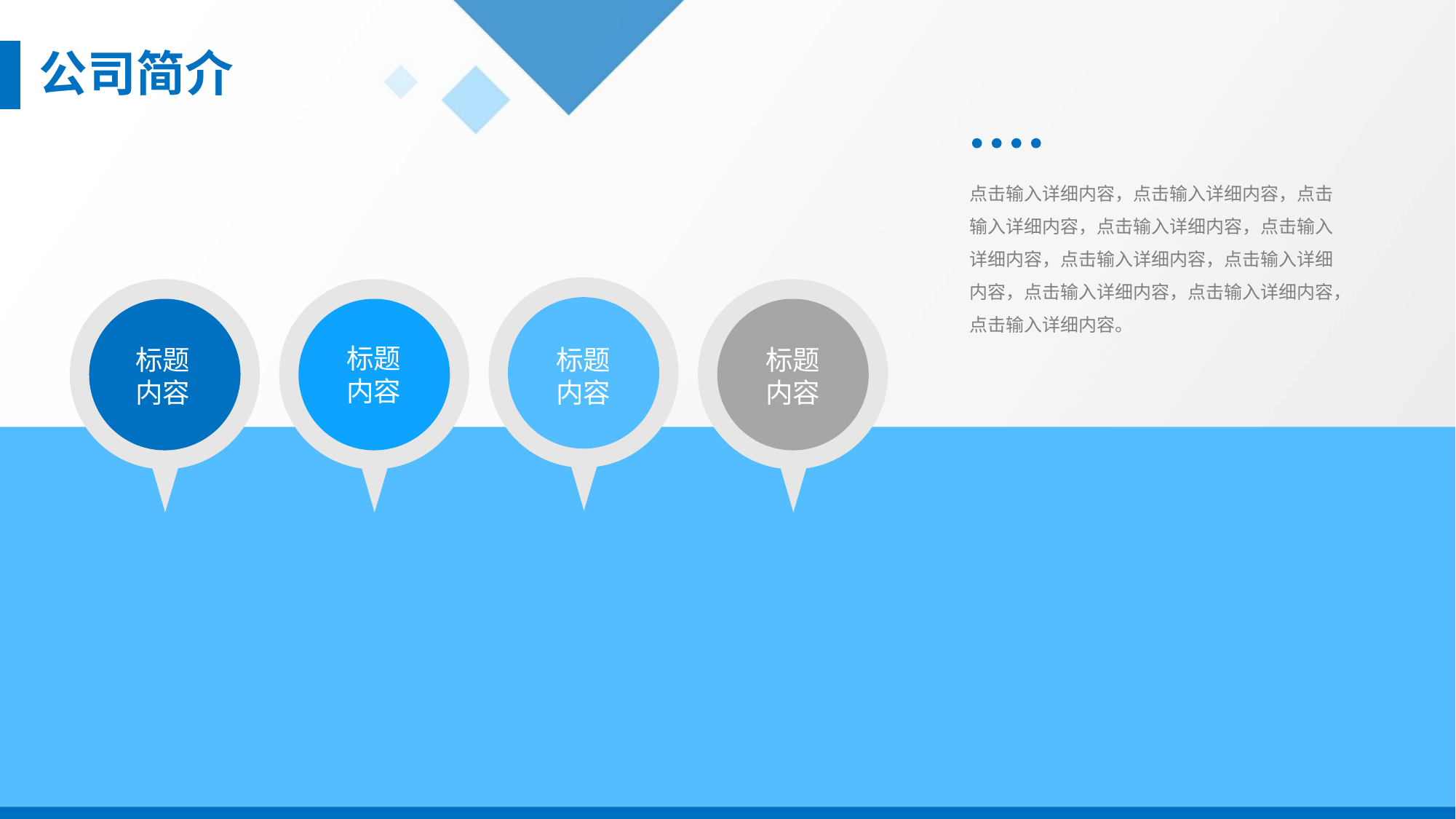

公司简介

点击输入详细内容，点击输入详细内容，点击输入详细内容，点击输入详细内容，点击输入详细内容，点击输入详细内容，点击输入详细内容，点击输入详细内容，点击输入详细内容，点击输入详细内容。

标题
内容

标题
内容

标题
内容

标题
内容